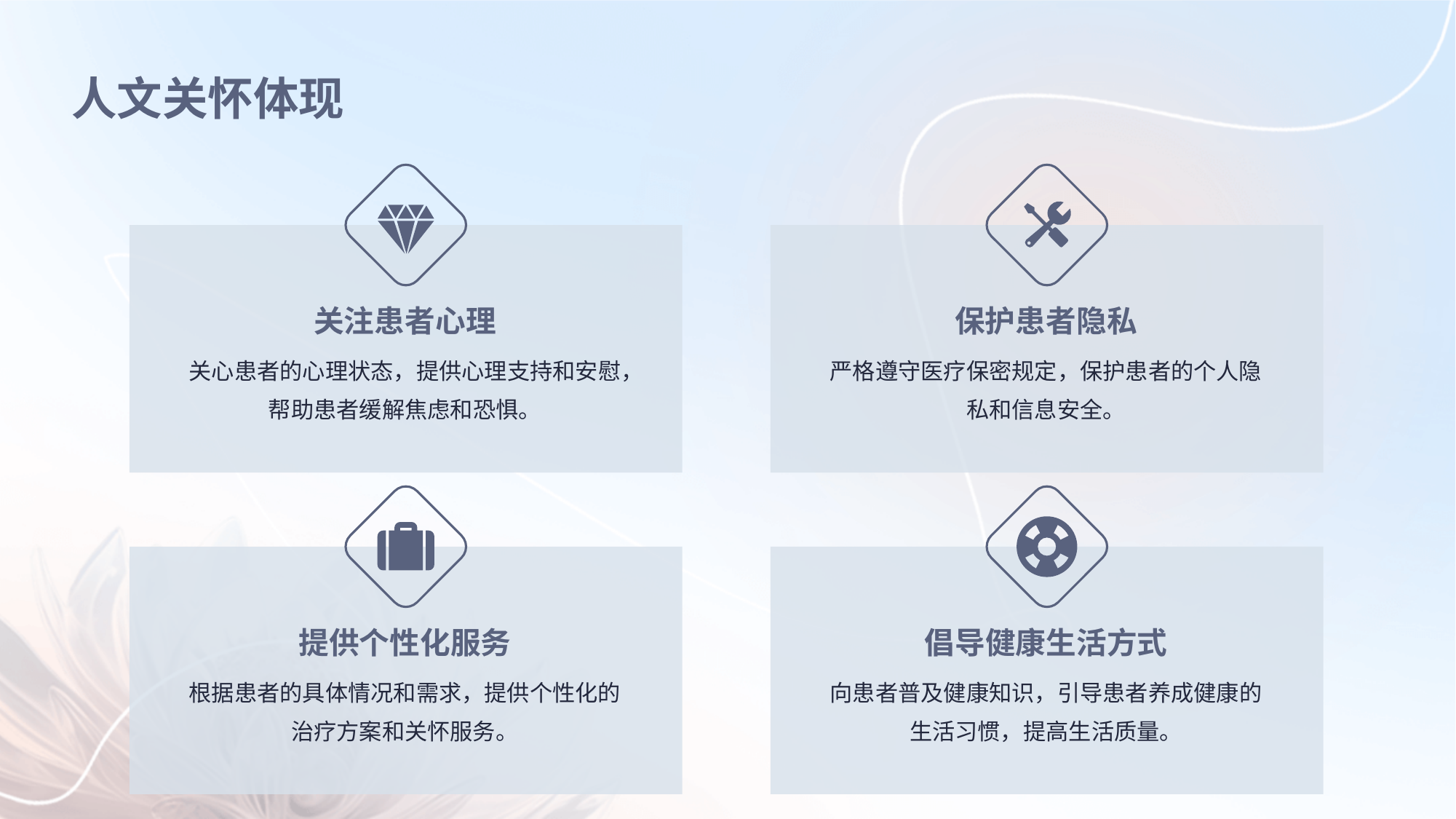

人文关怀体现

关注患者心理
保护患者隐私
关心患者的心理状态，提供心理支持和安慰，帮助患者缓解焦虑和恐惧。
严格遵守医疗保密规定，保护患者的个人隐私和信息安全。

提供个性化服务
倡导健康生活方式
根据患者的具体情况和需求，提供个性化的治疗方案和关怀服务。
向患者普及健康知识，引导患者养成健康的生活习惯，提高生活质量。